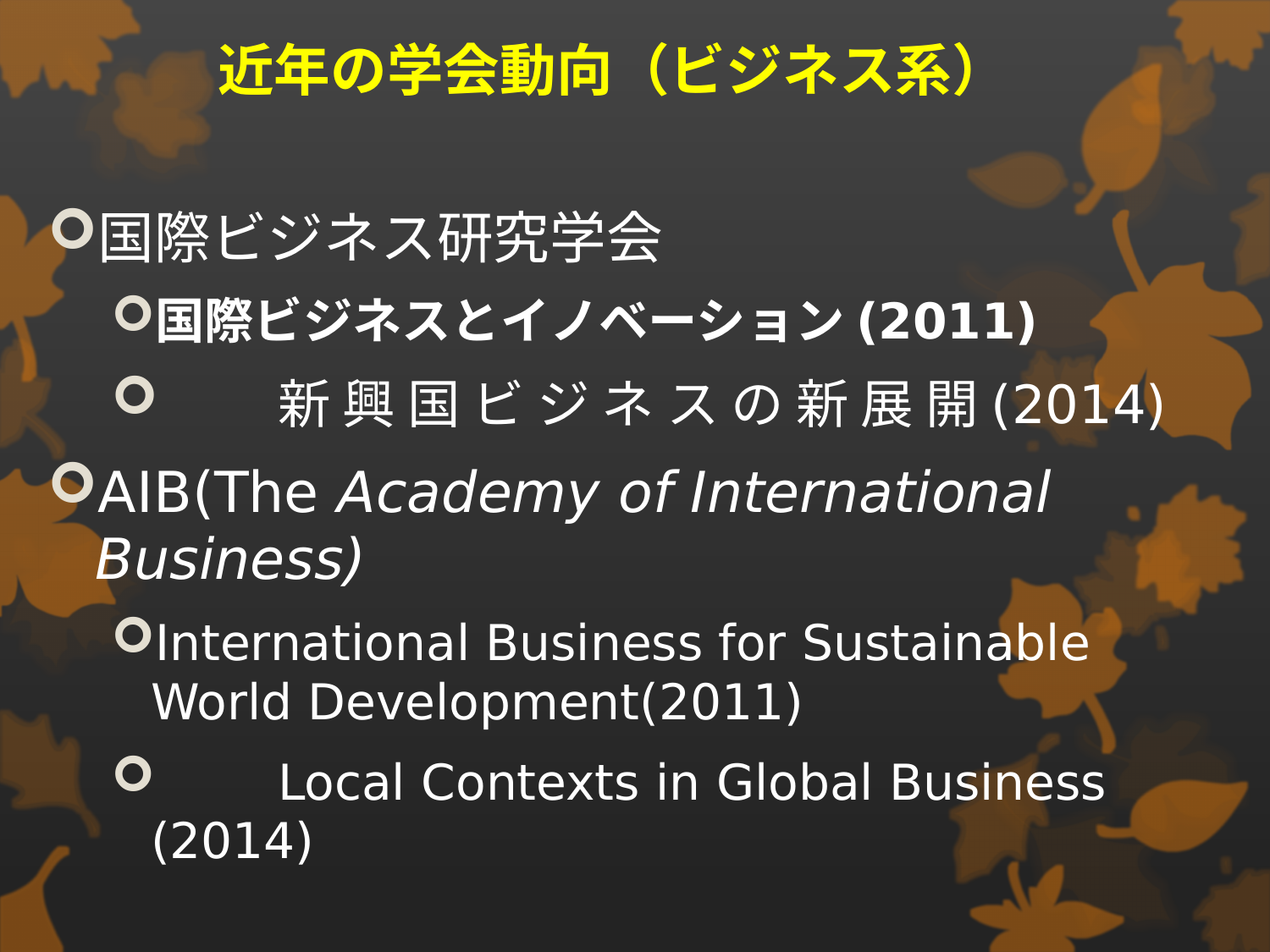

# 近年の学会動向（ビジネス系）
国際ビジネス研究学会
国際ビジネスとイノベーション(2011)
	新 興 国 ビ ジ ネ ス の 新 展 開(2014)
AIB(The Academy of International Business)
International Business for Sustainable World Development(2011)
	Local Contexts in Global Business (2014)